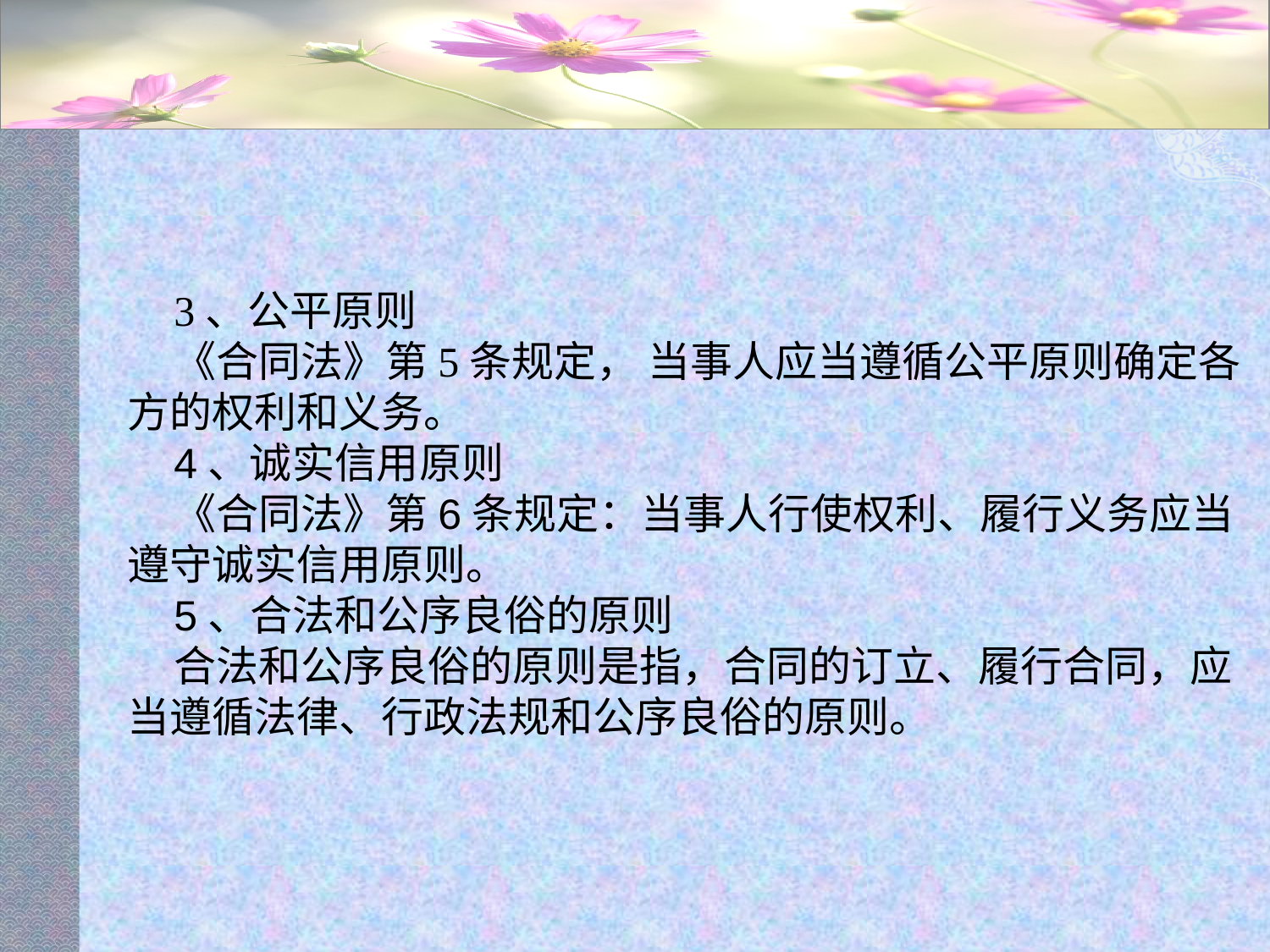

#
3、公平原则
《合同法》第5条规定， 当事人应当遵循公平原则确定各方的权利和义务。
4、诚实信用原则
《合同法》第6条规定：当事人行使权利、履行义务应当遵守诚实信用原则。
5、合法和公序良俗的原则
合法和公序良俗的原则是指，合同的订立、履行合同，应当遵循法律、行政法规和公序良俗的原则。